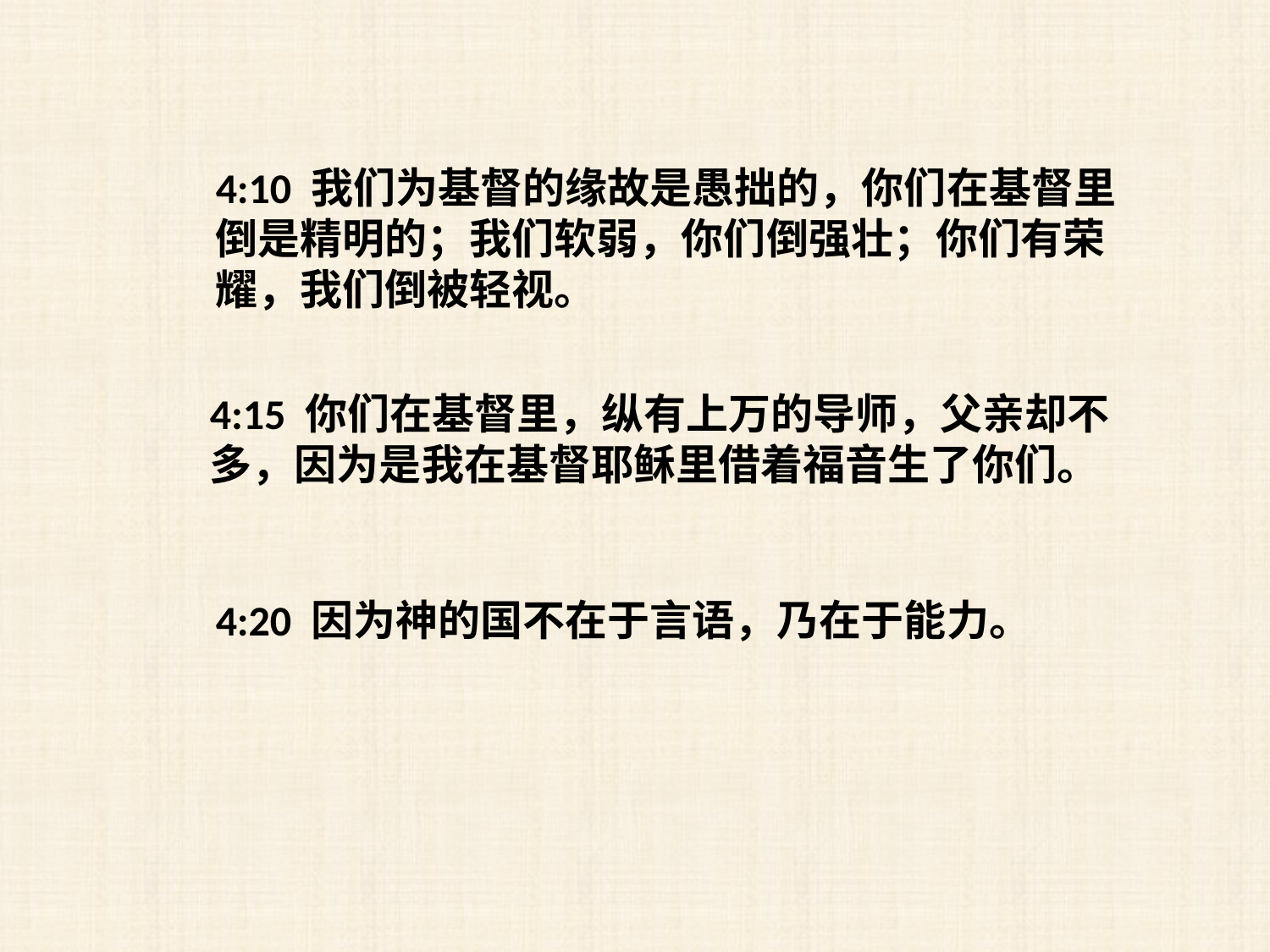

4:10 我们为基督的缘故是愚拙的，你们在基督里倒是精明的；我们软弱，你们倒强壮；你们有荣耀，我们倒被轻视。
4:15 你们在基督里，纵有上万的导师，父亲却不多，因为是我在基督耶稣里借着福音生了你们。
4:20 因为神的国不在于言语，乃在于能力。